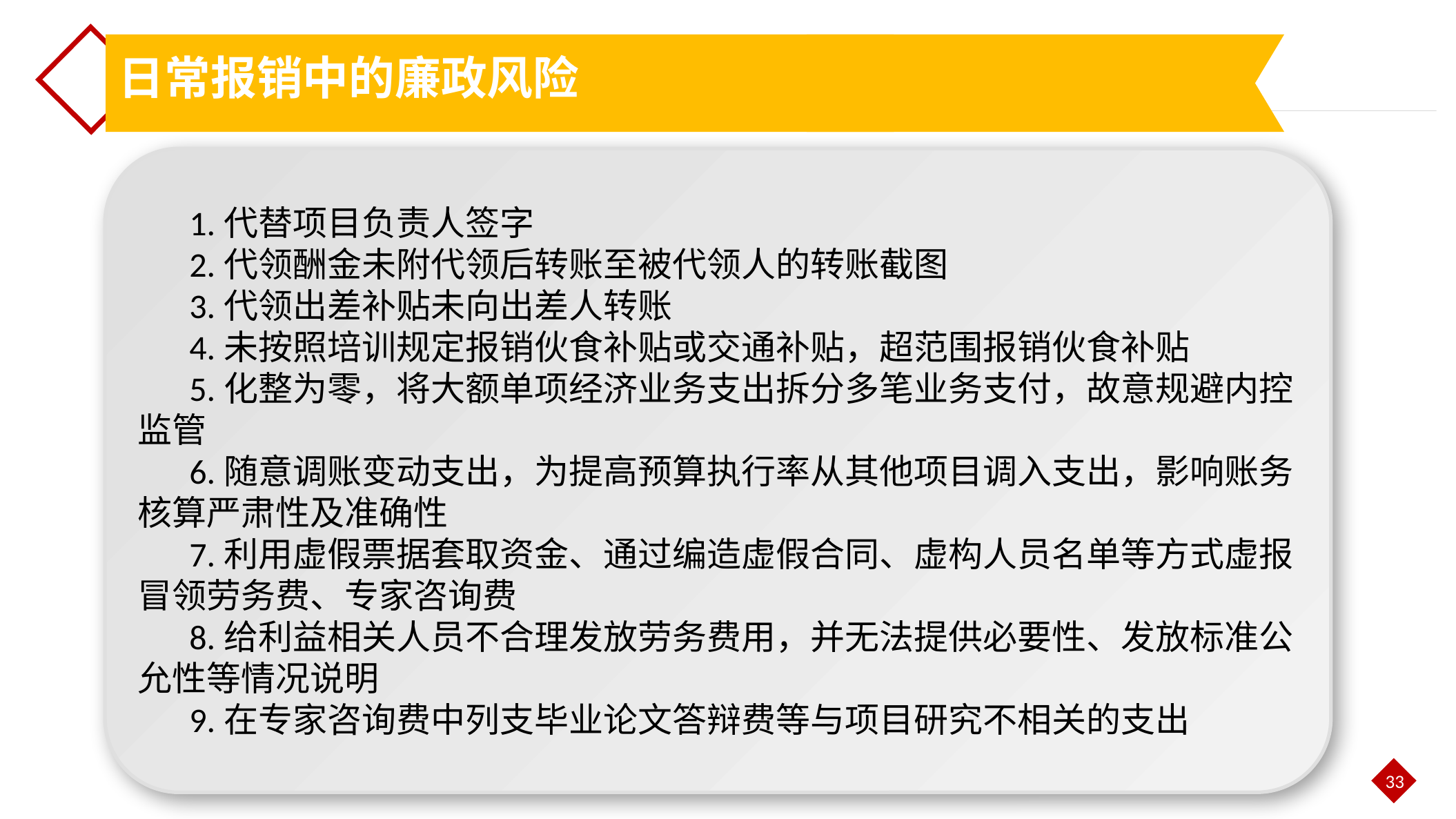

日常报销中的廉政风险

1.代替项目负责人签字
2.代领酬金未附代领后转账至被代领人的转账截图
3.代领出差补贴未向出差人转账
4.未按照培训规定报销伙食补贴或交通补贴，超范围报销伙食补贴
5.化整为零，将大额单项经济业务支出拆分多笔业务支付，故意规避内控监管
6.随意调账变动支出，为提高预算执行率从其他项目调入支出，影响账务核算严肃性及准确性
7.利用虚假票据套取资金、通过编造虚假合同、虚构人员名单等方式虚报冒领劳务费、专家咨询费
8.给利益相关人员不合理发放劳务费用，并无法提供必要性、发放标准公允性等情况说明
9.在专家咨询费中列支毕业论文答辩费等与项目研究不相关的支出